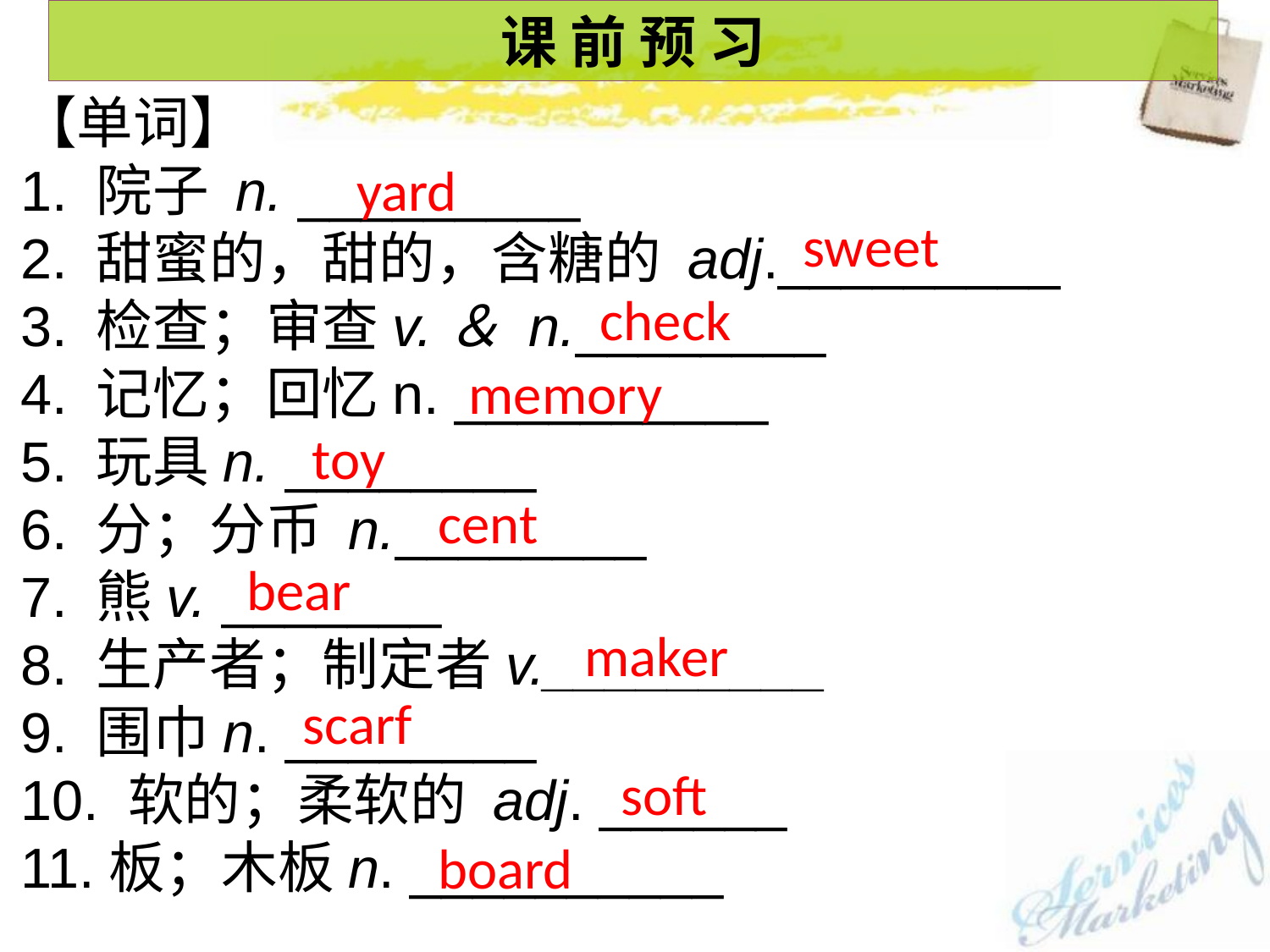

课 前 预 习
【单词】
1. 院子 n. _________
2. 甜蜜的，甜的，含糖的 adj._________
3. 检查；审查v.＆ n.________
4. 记忆；回忆n. __________
5. 玩具n. ________
6. 分；分币 n.________
7. 熊v. _______
8. 生产者；制定者v._________
9. 围巾n. ________
10. 软的；柔软的 adj. ______
11.板；木板n. __________
yard
sweet
check
memory
toy
cent
bear
maker
scarf
soft
board